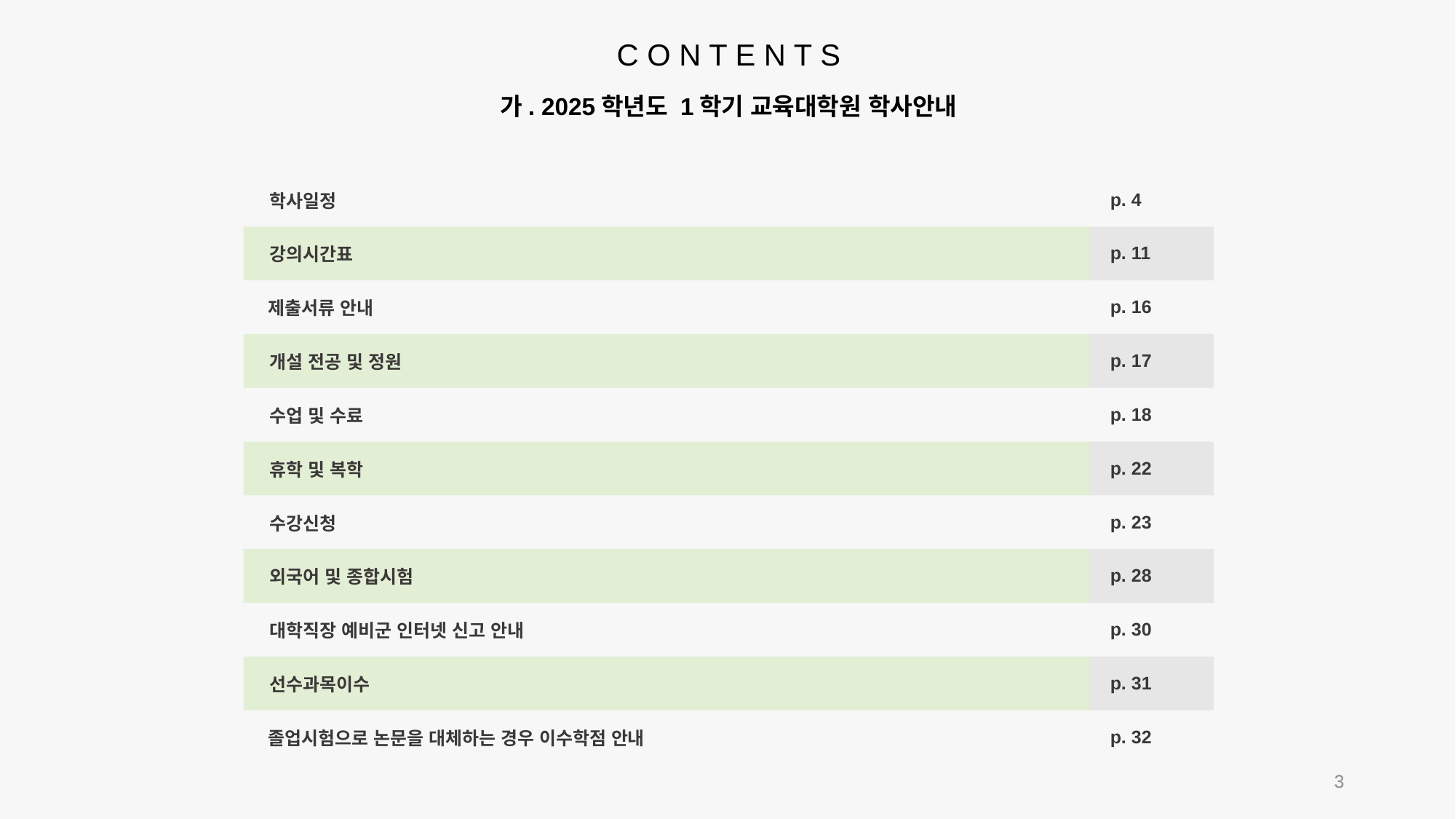

C O N T E N T S
가. 2025학년도 1학기 교육대학원 학사안내
| 학사일정 | p. 4 |
| --- | --- |
| 강의시간표 | p. 11 |
| 제출서류 안내 | p. 16 |
| 개설 전공 및 정원 | p. 17 |
| 수업 및 수료 | p. 18 |
| 휴학 및 복학 | p. 22 |
| 수강신청 | p. 23 |
| 외국어 및 종합시험 | p. 28 |
| 대학직장 예비군 인터넷 신고 안내 | p. 30 |
| 선수과목이수 | p. 31 |
| 졸업시험으로 논문을 대체하는 경우 이수학점 안내 | p. 32 |
3